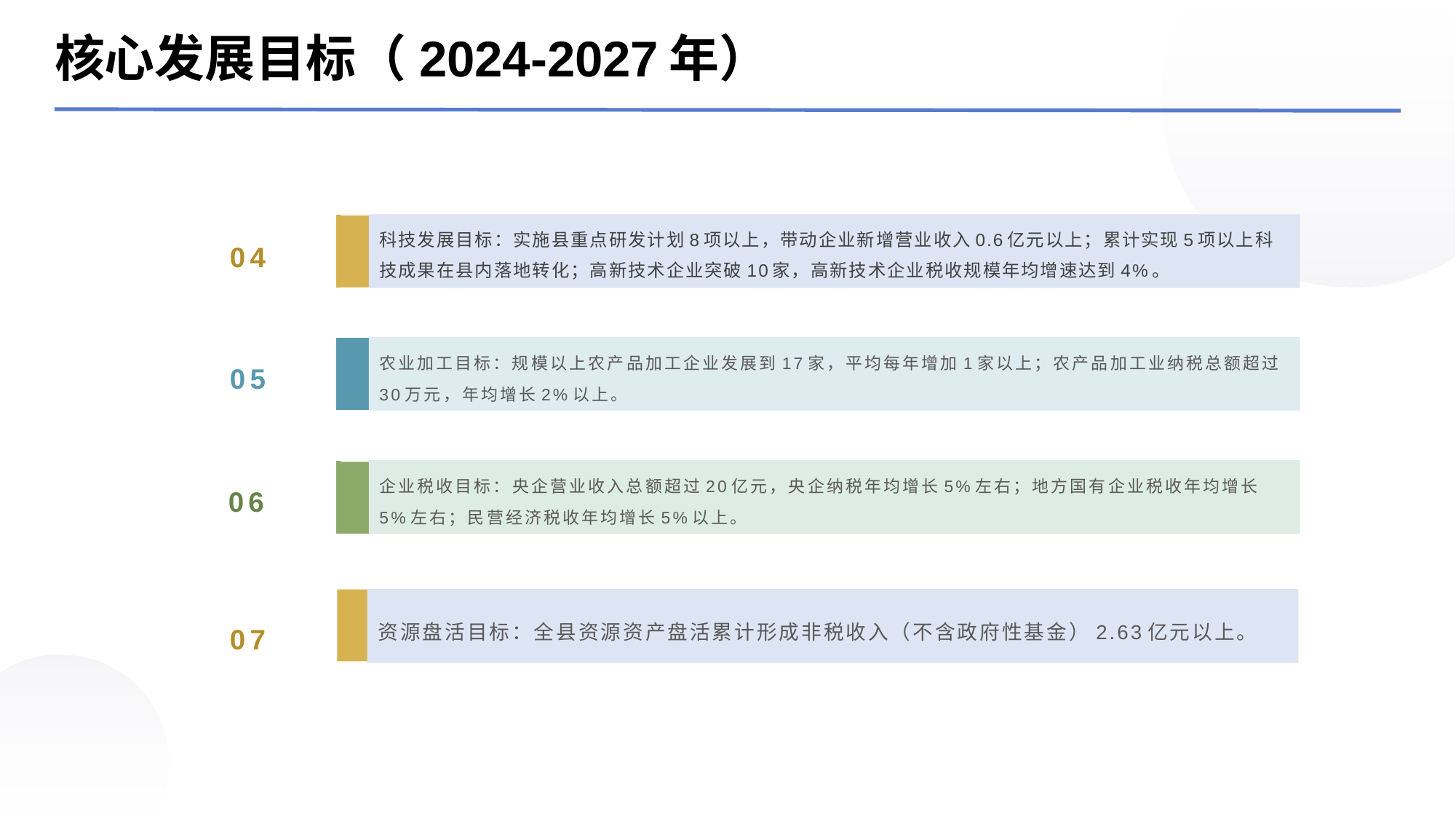

核心发展目标（2024-2027年）
科技发展目标：实施县重点研发计划8项以上，带动企业新增营业收入0.6亿元以上；累计实现5项以上科技成果在县内落地转化；高新技术企业突破10家，高新技术企业税收规模年均增速达到4%。

04
农业加工目标：规模以上农产品加工企业发展到17家，平均每年增加1家以上；农产品加工业纳税总额超过30万元，年均增长2%以上。

05
企业税收目标：央企营业收入总额超过20亿元，央企纳税年均增长5%左右；地方国有企业税收年均增长5%左右；民营经济税收年均增长5%以上。

06
资源盘活目标：全县资源资产盘活累计形成非税收入（不含政府性基金）2.63亿元以上。

07